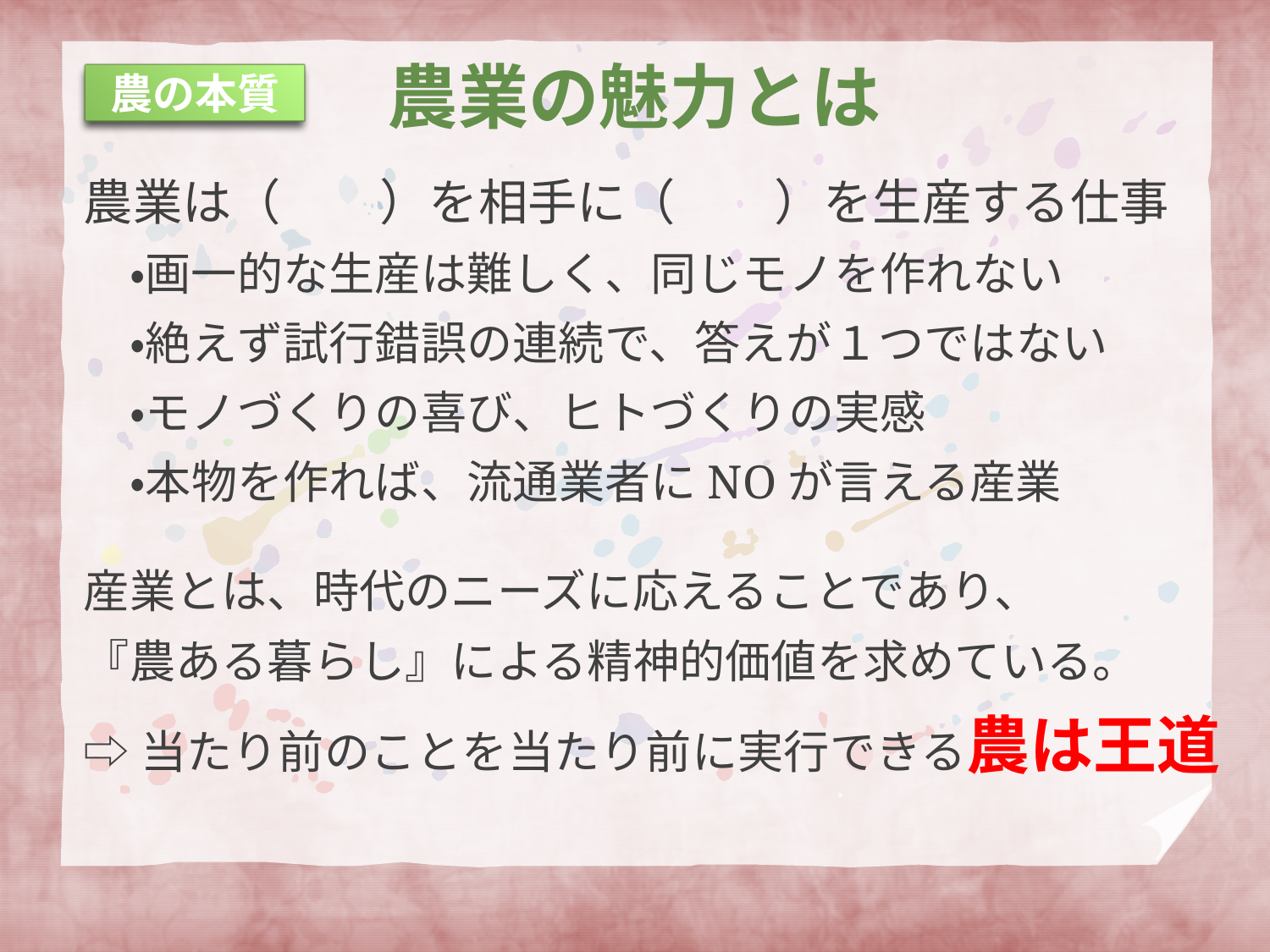

農業の魅力とは
農の本質
農業は（　　）を相手に（　　）を生産する仕事
　・画一的な生産は難しく、同じモノを作れない
　・絶えず試行錯誤の連続で、答えが１つではない
　・モノづくりの喜び、ヒトづくりの実感
　・本物を作れば、流通業者にNOが言える産業

産業とは、時代のニーズに応えることであり、
『農ある暮らし』による精神的価値を求めている。
⇨当たり前のことを当たり前に実行できる農は王道